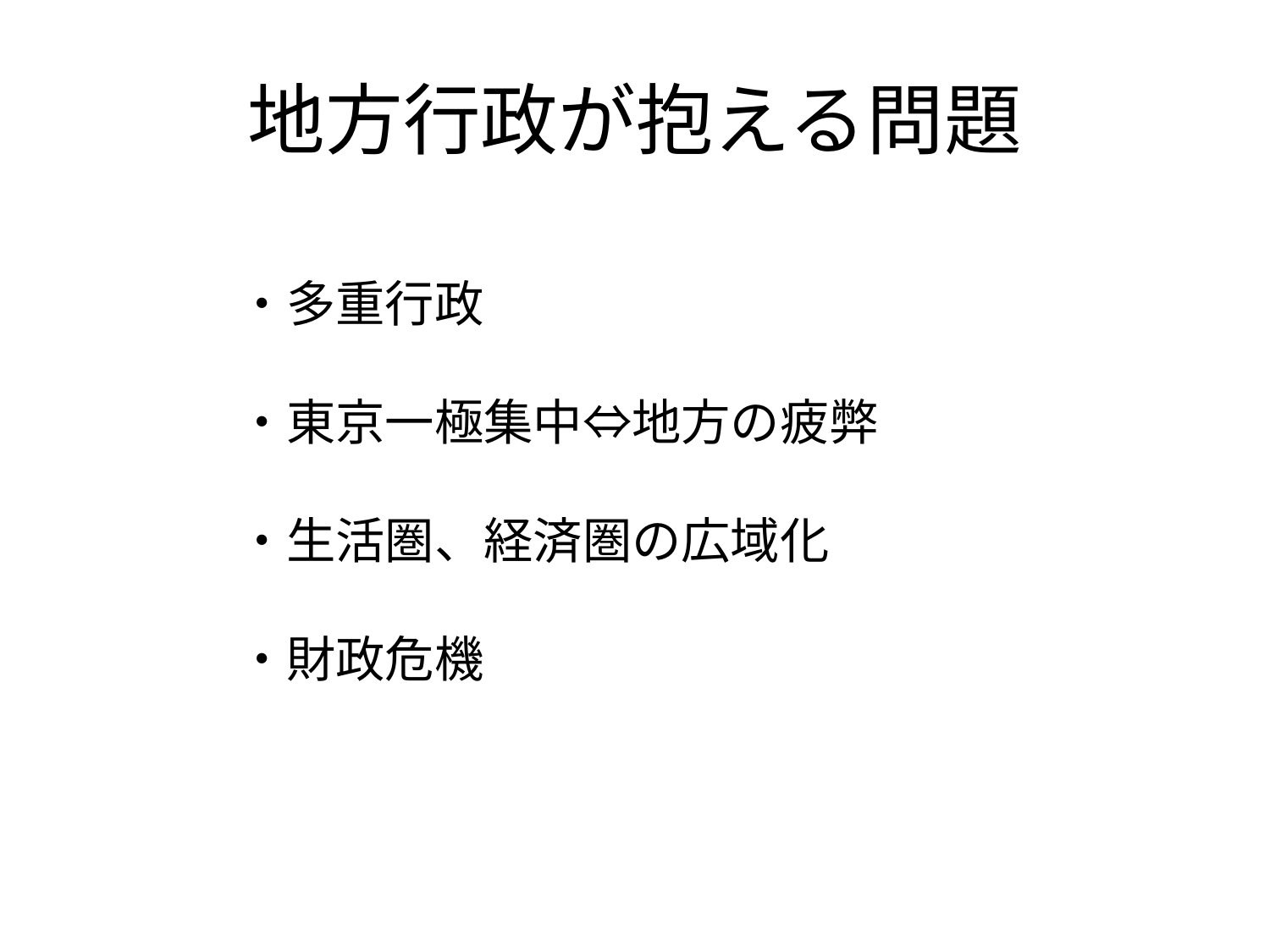

# 地方行政が抱える問題
・多重行政

・東京一極集中⇔地方の疲弊

・生活圏、経済圏の広域化

・財政危機